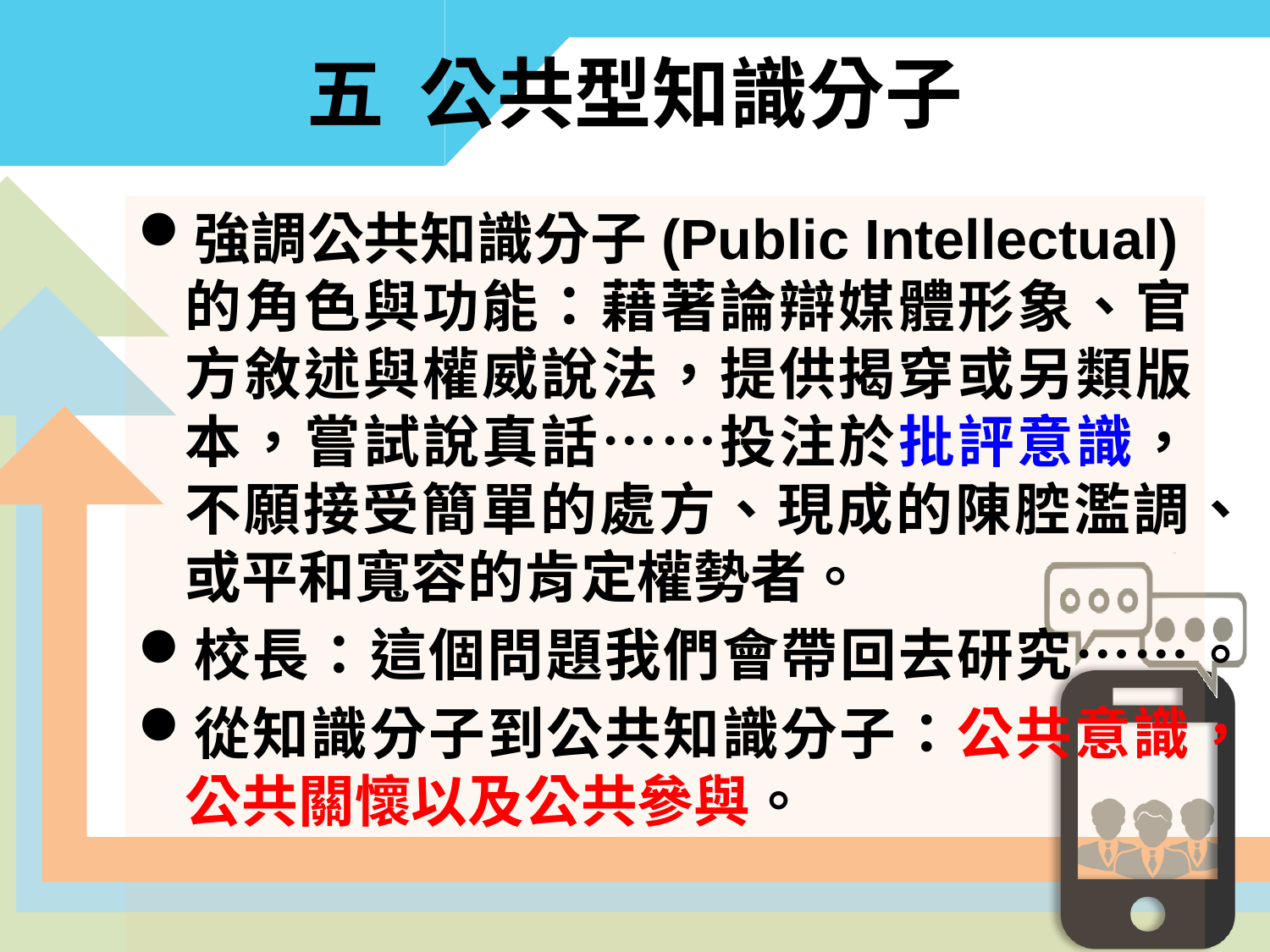

# 五  公共型知識分子
強調公共知識分子(Public Intellectual)的角色與功能：藉著論辯媒體形象、官方敘述與權威說法，提供揭穿或另類版本，嘗試說真話……投注於批評意識，不願接受簡單的處方、現成的陳腔濫調、或平和寬容的肯定權勢者。
校長：這個問題我們會帶回去研究……。
從知識分子到公共知識分子：公共意識，公共關懷以及公共參與。